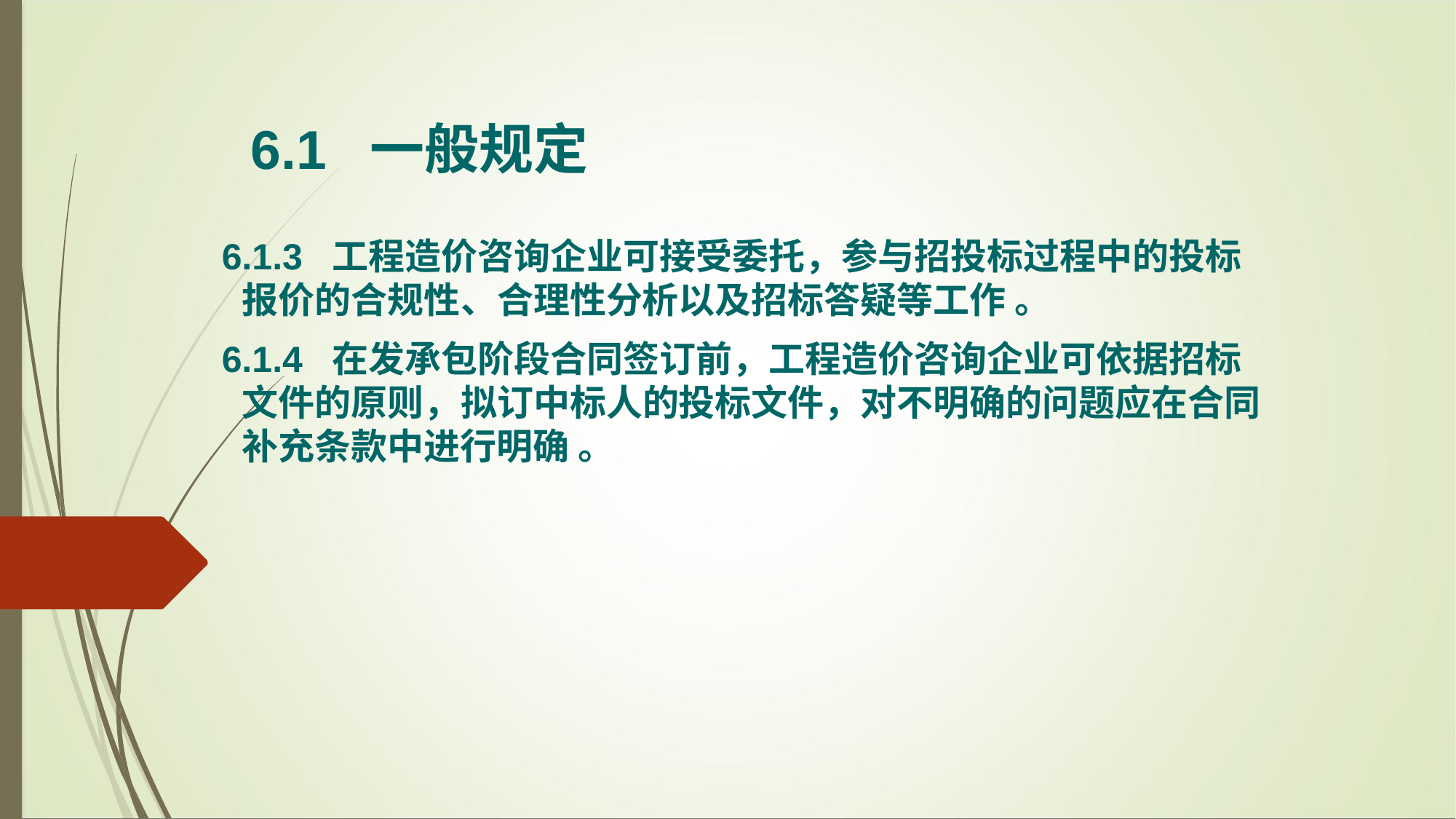

6.1  一般规定
  6.1.3  工程造价咨询企业可接受委托，参与招投标过程中的投标报价的合规性、合理性分析以及招标答疑等工作 。
  6.1.4  在发承包阶段合同签订前，工程造价咨询企业可依据招标文件的原则，拟订中标人的投标文件，对不明确的问题应在合同补充条款中进行明确 。